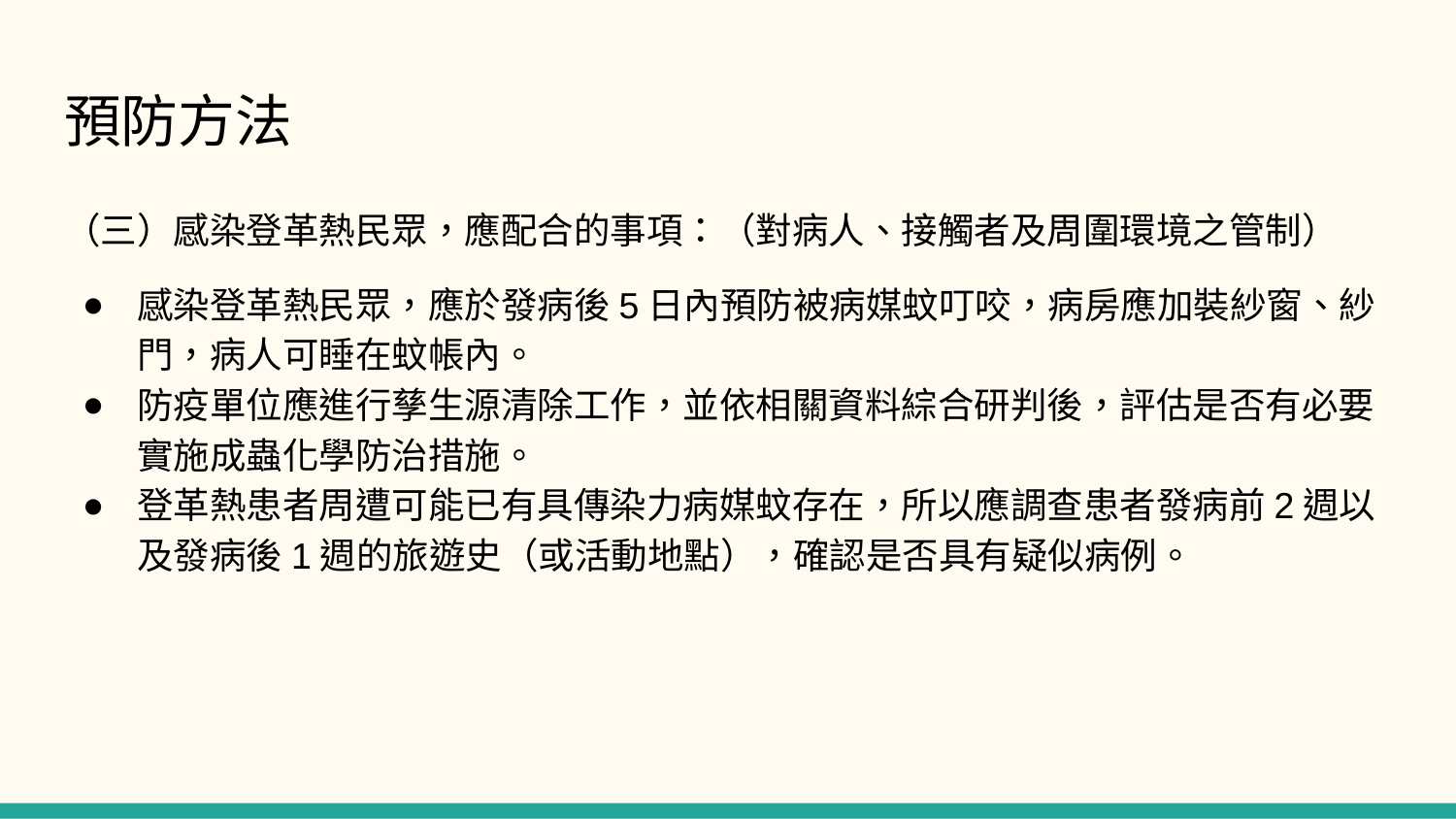

# 預防方法
（三）感染登革熱民眾，應配合的事項：（對病人、接觸者及周圍環境之管制）
感染登革熱民眾，應於發病後5日內預防被病媒蚊叮咬，病房應加裝紗窗、紗門，病人可睡在蚊帳內。
防疫單位應進行孳生源清除工作，並依相關資料綜合研判後，評估是否有必要實施成蟲化學防治措施。
登革熱患者周遭可能已有具傳染力病媒蚊存在，所以應調查患者發病前2週以及發病後1週的旅遊史（或活動地點），確認是否具有疑似病例。